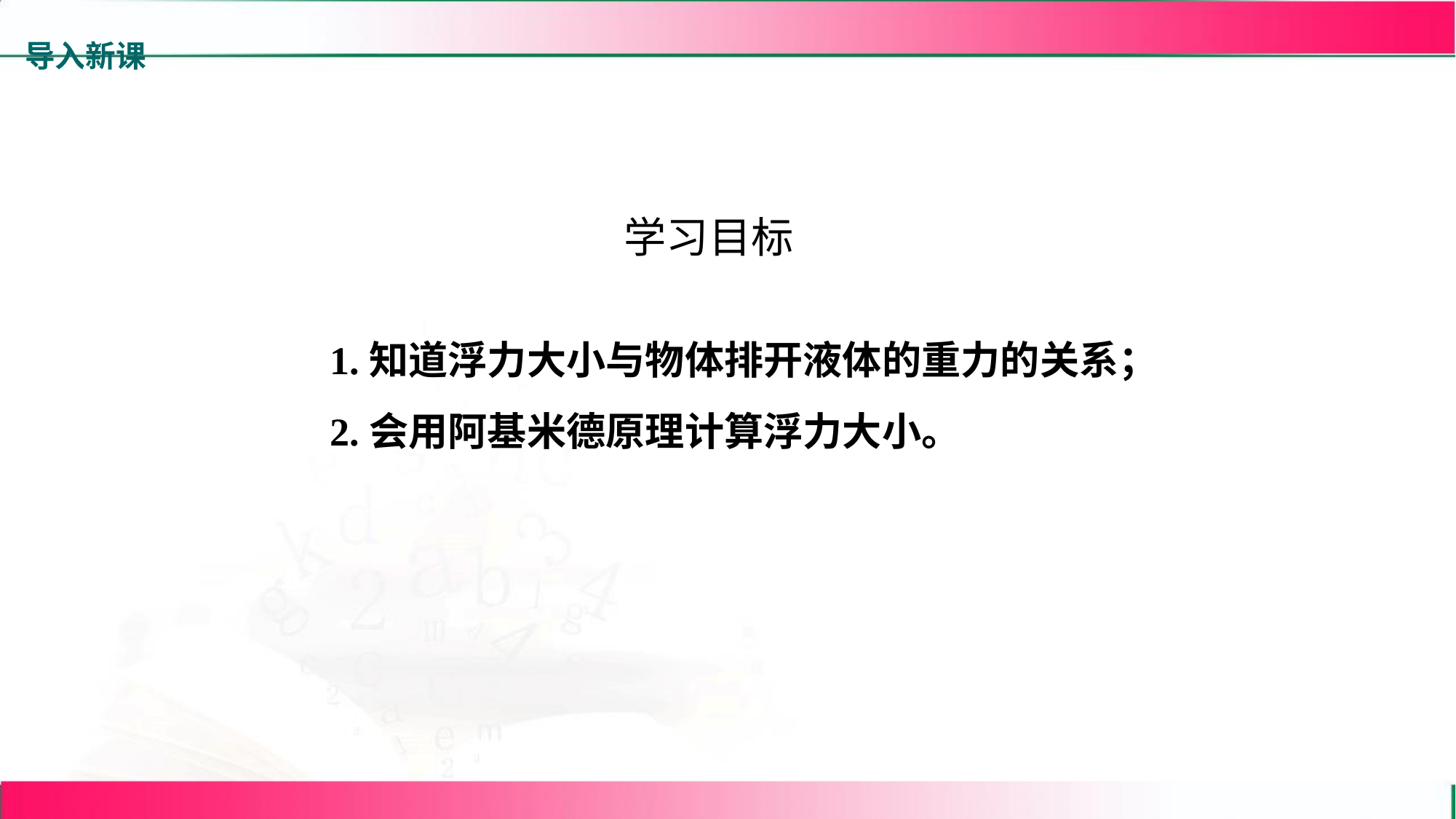

导入新课
学习目标
1.知道浮力大小与物体排开液体的重力的关系；
2.会用阿基米德原理计算浮力大小。